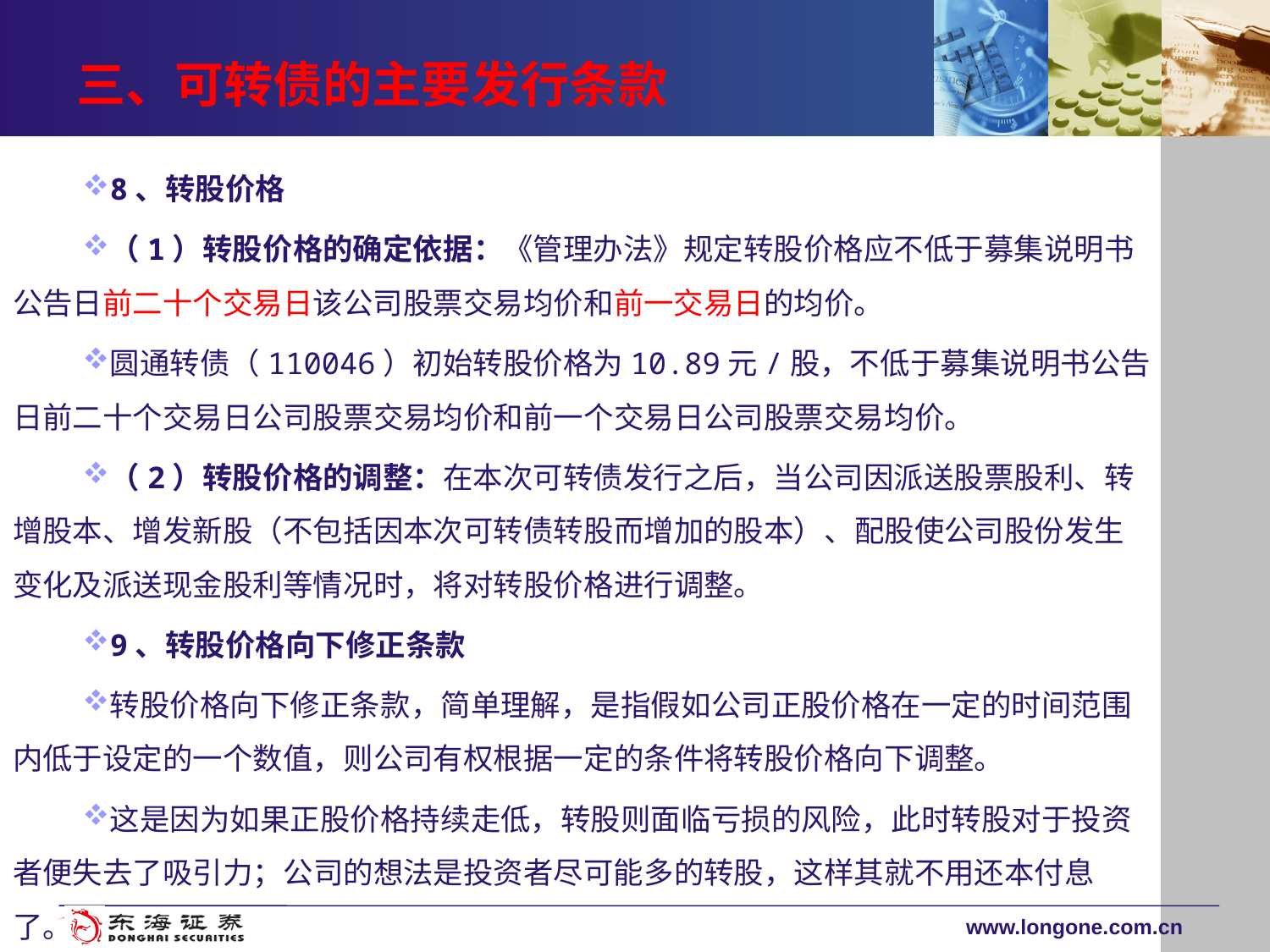

# 三、可转债的主要发行条款
8、转股价格
（1）转股价格的确定依据：《管理办法》规定转股价格应不低于募集说明书公告日前二十个交易日该公司股票交易均价和前一交易日的均价。
圆通转债（110046）初始转股价格为10.89元/股，不低于募集说明书公告日前二十个交易日公司股票交易均价和前一个交易日公司股票交易均价。
（2）转股价格的调整：在本次可转债发行之后，当公司因派送股票股利、转增股本、增发新股（不包括因本次可转债转股而增加的股本）、配股使公司股份发生变化及派送现金股利等情况时，将对转股价格进行调整。
9、转股价格向下修正条款
转股价格向下修正条款，简单理解，是指假如公司正股价格在一定的时间范围内低于设定的一个数值，则公司有权根据一定的条件将转股价格向下调整。
这是因为如果正股价格持续走低，转股则面临亏损的风险，此时转股对于投资者便失去了吸引力；公司的想法是投资者尽可能多的转股，这样其就不用还本付息了。
www.longone.com.cn